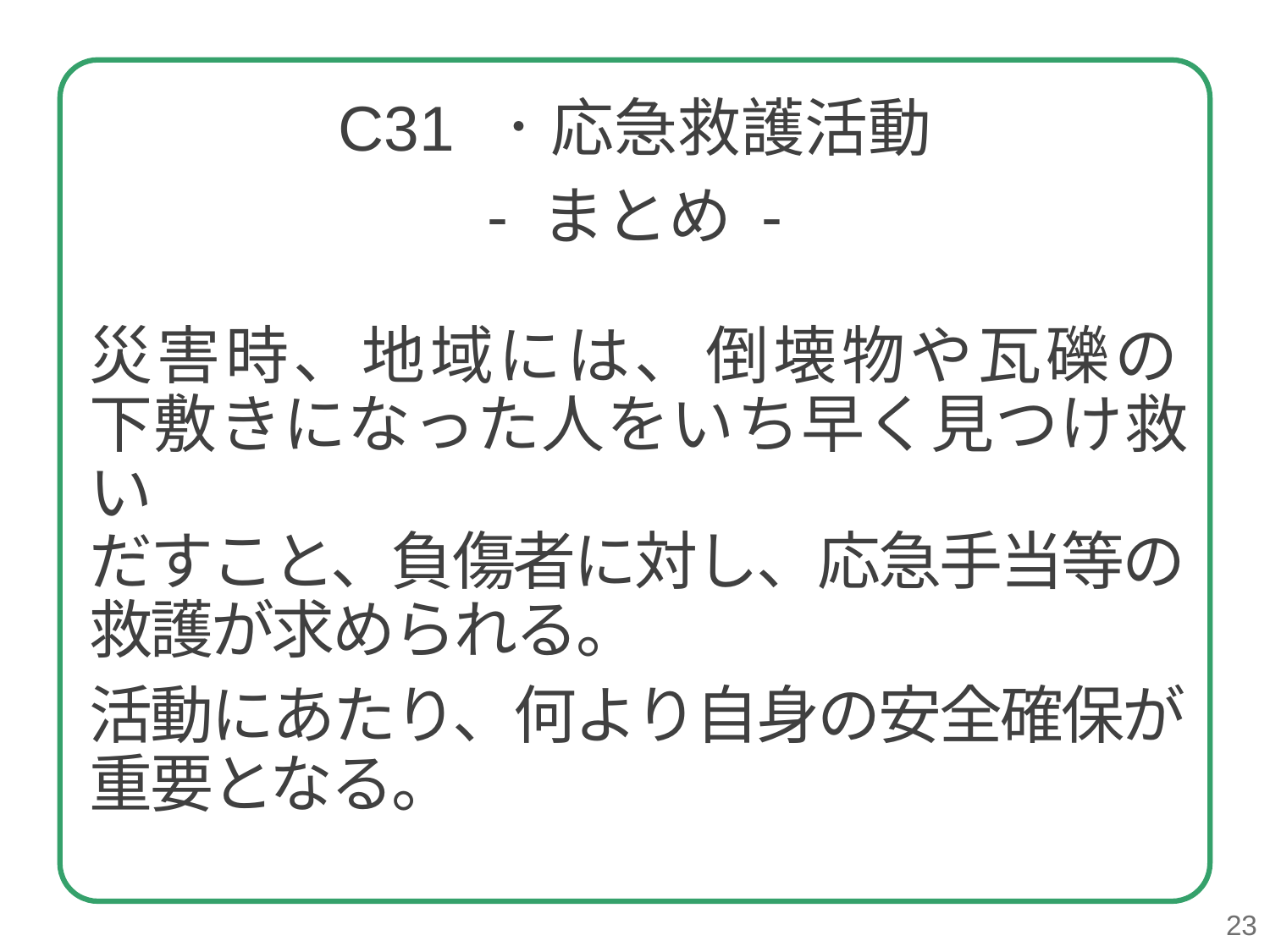

C31 ．応急救護活動
災害時、地域には、倒壊物や瓦礫の
下敷きになった人をいち早く見つけ救い
だすこと、負傷者に対し、応急手当等の
救護が求められる。
活動にあたり、何より自身の安全確保が
重要となる。

23